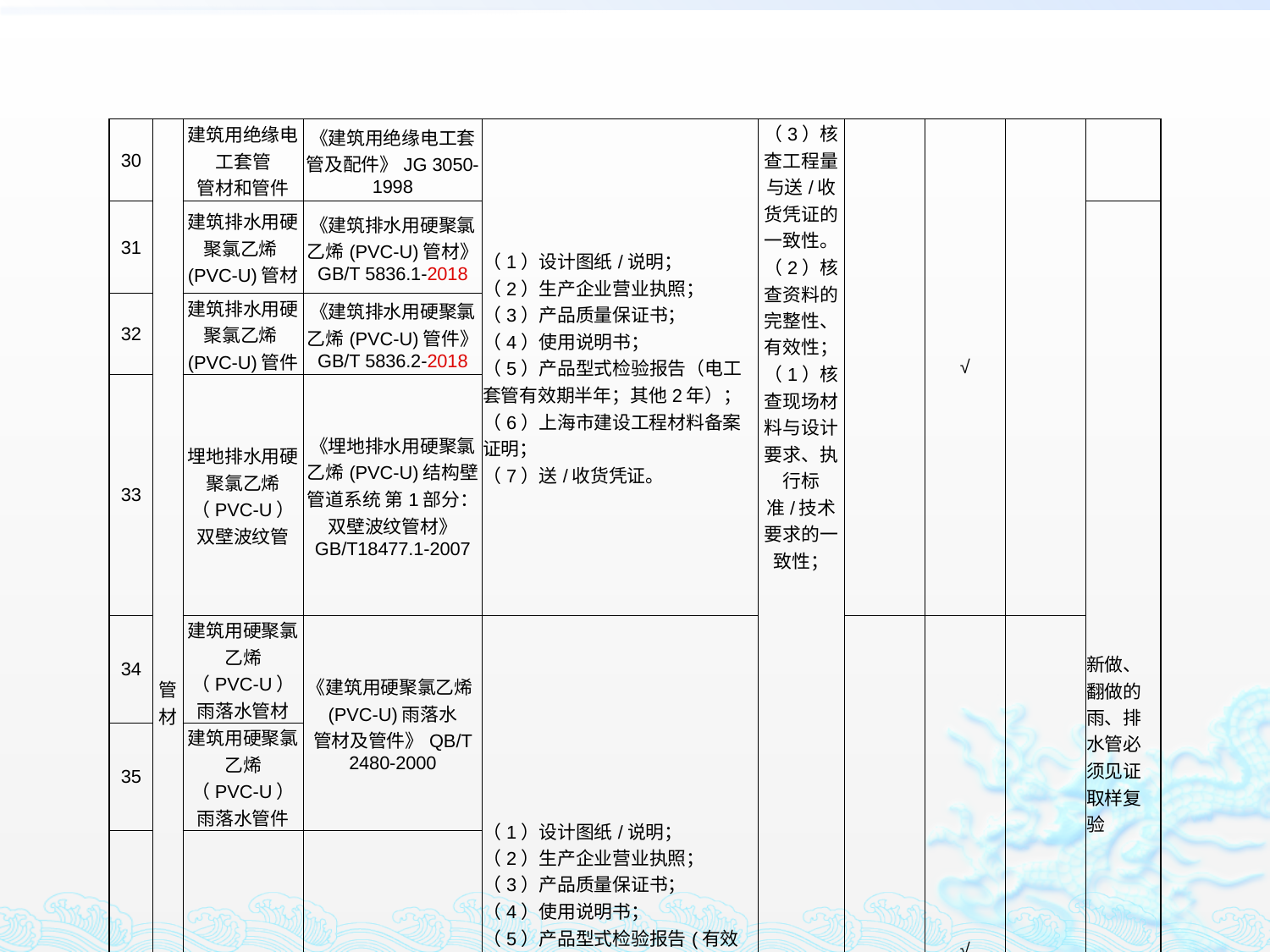

| 30 | 管材 | 建筑用绝缘电工套管 管材和管件 | 《建筑用绝缘电工套管及配件》JG 3050-1998 | （1）设计图纸/说明； （2）生产企业营业执照； （3）产品质量保证书； （4）使用说明书； （5）产品型式检验报告（电工套管有效期半年；其他2年）； （6）上海市建设工程材料备案证明； （7）送/收货凭证。 | （3）核查工程量与送/收货凭证的一致性。 （2）核查资料的完整性、有效性； （1）核查现场材料与设计要求、执行标准/技术要求的一致性； |  | √ |  |  |
| --- | --- | --- | --- | --- | --- | --- | --- | --- | --- |
| 31 |  | 建筑排水用硬聚氯乙烯(PVC-U)管材 | 《建筑排水用硬聚氯乙烯(PVC-U)管材》 GB/T 5836.1-2018 |  |  |  |  |  | 新做、翻做的雨、排水管必须见证取样复验 |
| 32 |  | 建筑排水用硬聚氯乙烯(PVC-U)管件 | 《建筑排水用硬聚氯乙烯(PVC-U)管件》 GB/T 5836.2-2018 |  |  |  |  |  |  |
| 33 |  | 埋地排水用硬聚氯乙烯（PVC-U）双壁波纹管 | 《埋地排水用硬聚氯乙烯(PVC-U)结构壁 管道系统 第1部分：双壁波纹管材》 GB/T18477.1-2007 |  |  |  |  |  |  |
| 34 |  | 建筑用硬聚氯乙烯 （PVC-U）雨落水管材 | 《建筑用硬聚氯乙烯(PVC-U)雨落水 管材及管件》QB/T 2480-2000 | （1）设计图纸/说明； （2）生产企业营业执照； （3）产品质量保证书； （4）使用说明书； （5）产品型式检验报告(有效期半年)； （6）上海市建设工程材料备案证明； （7）见证取样复验报告； （8）送/收货凭证。 |  |  | √ |  |  |
| 35 |  | 建筑用硬聚氯乙烯 （PVC-U）雨落水管件 |  |  |  |  |  |  |  |
| 36 |  | 空调滴水管用排水管材 | 《建筑排水用硬聚氯乙烯(PVC-U)管材》 GB/T 5836.1-2018 《建筑用硬聚氯乙烯(PVC-U)雨落水 管材及管件》QB/T 2480-2000 |  |  |  |  |  |  |